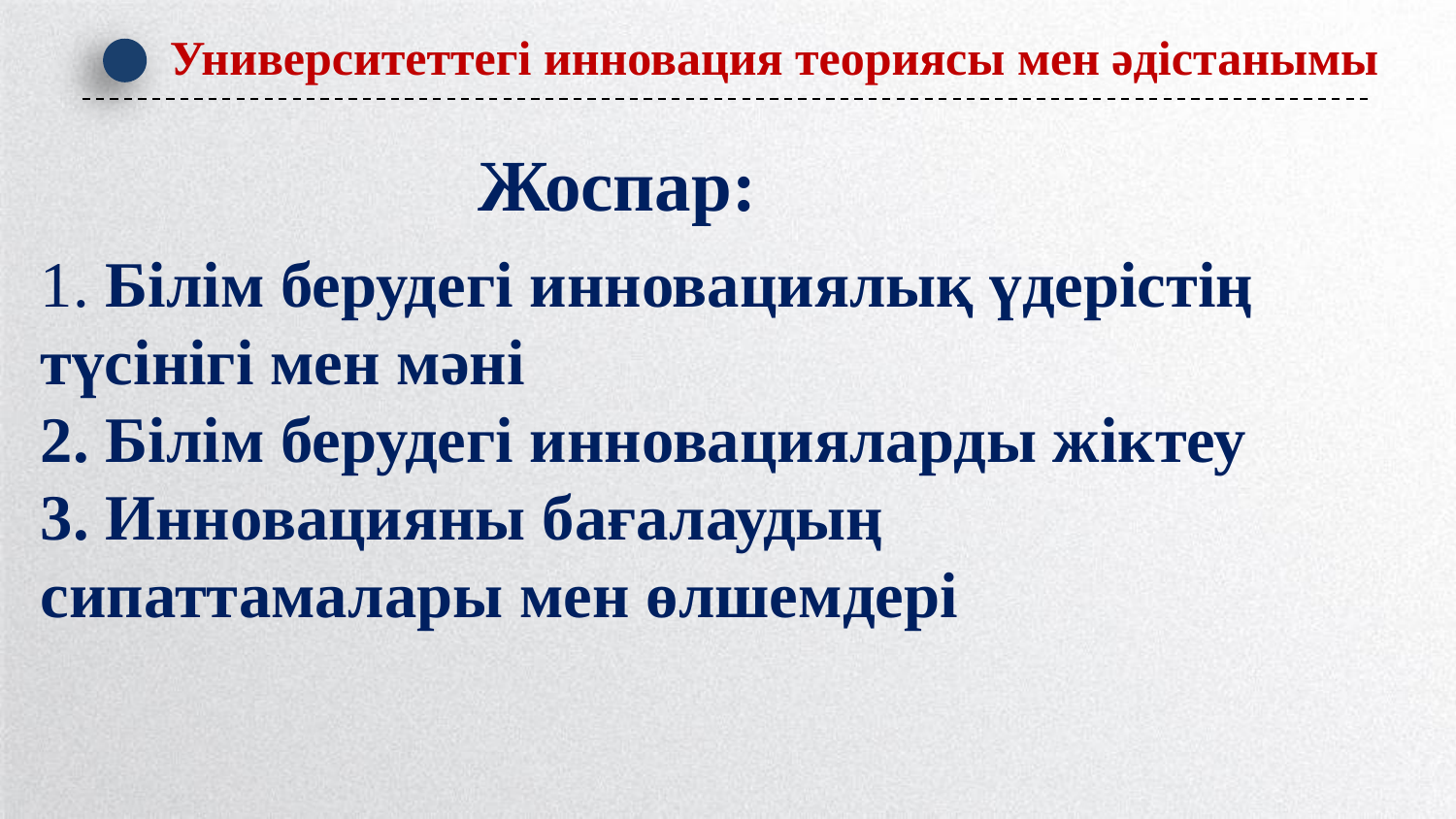

Университеттегі инновация теориясы мен әдістанымы

Жоспар:
1. Білім берудегі инновациялық үдерістің түсінігі мен мәні
2. Білім берудегі инновацияларды жіктеу
3. Инновацияны бағалаудың сипаттамалары мен өлшемдері

延时符